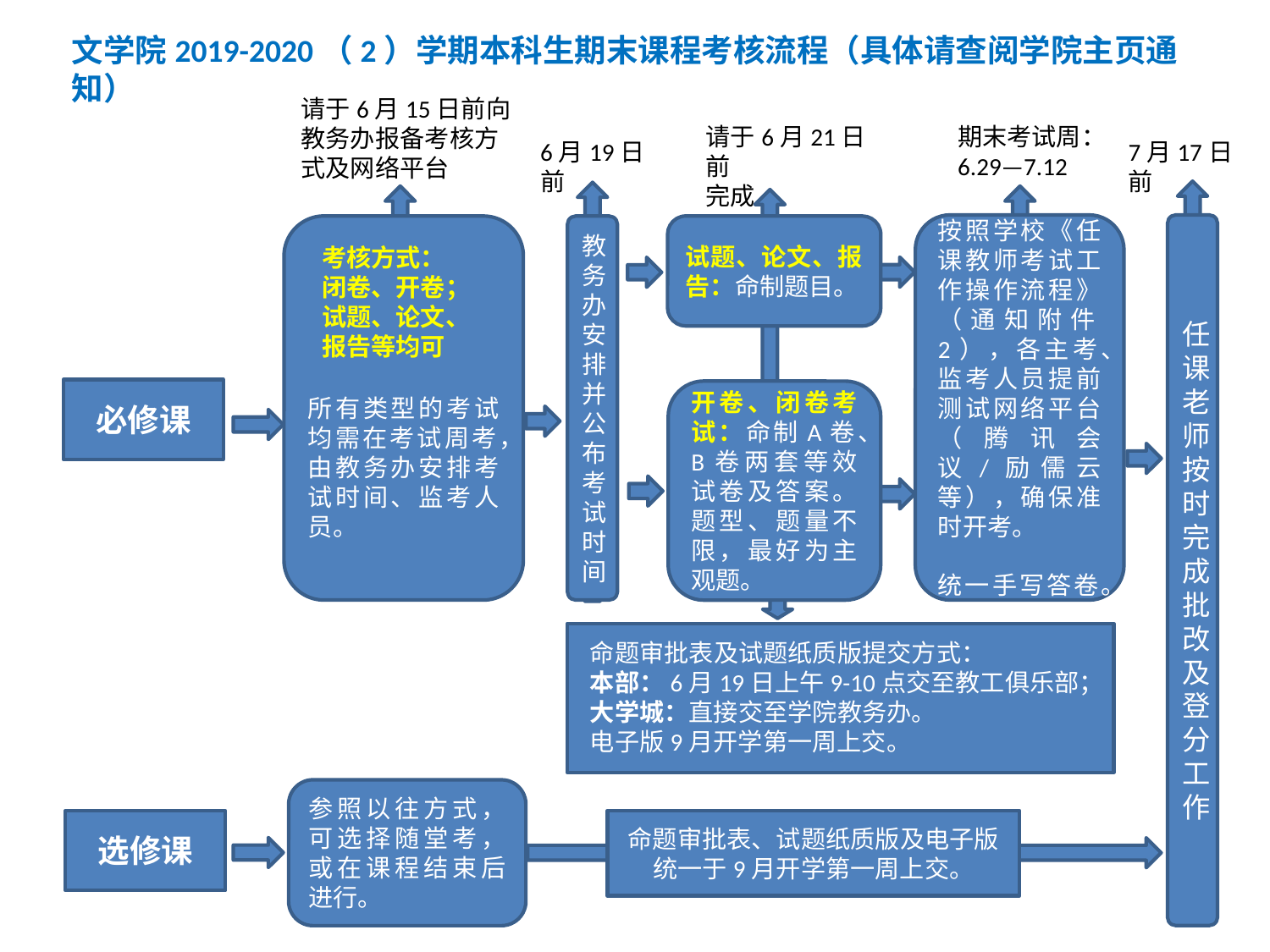

文学院2019-2020（2）学期本科生期末课程考核流程（具体请查阅学院主页通知）
请于6月15日前向教务办报备考核方式及网络平台
期末考试周：
6.29—7.12
请于6月21日前
完成
7月17日前
6月19日前

任课老师按时完成批改及登分工作
按照学校《任课教师考试工作操作流程》（通知附件2），各主考、监考人员提前测试网络平台（腾讯会议/励儒云等），确保准时开考。

统一手写答卷。
教务办安排并公布考试时间
试题、论文、报告：命制题目。

所有类型的考试均需在考试周考，由教务办安排考试时间、监考人员。
考核方式：
闭卷、开卷；试题、论文、报告等均可

开卷、闭卷考试：命制A卷、B卷两套等效试卷及答案。题型、题量不限，最好为主观题。
必修课

命题审批表及试题纸质版提交方式：
本部：6月19日上午9-10点交至教工俱乐部；
大学城：直接交至学院教务办。
电子版9月开学第一周上交。
参照以往方式，可选择随堂考，或在课程结束后进行。

命题审批表、试题纸质版及电子版统一于9月开学第一周上交。
选修课